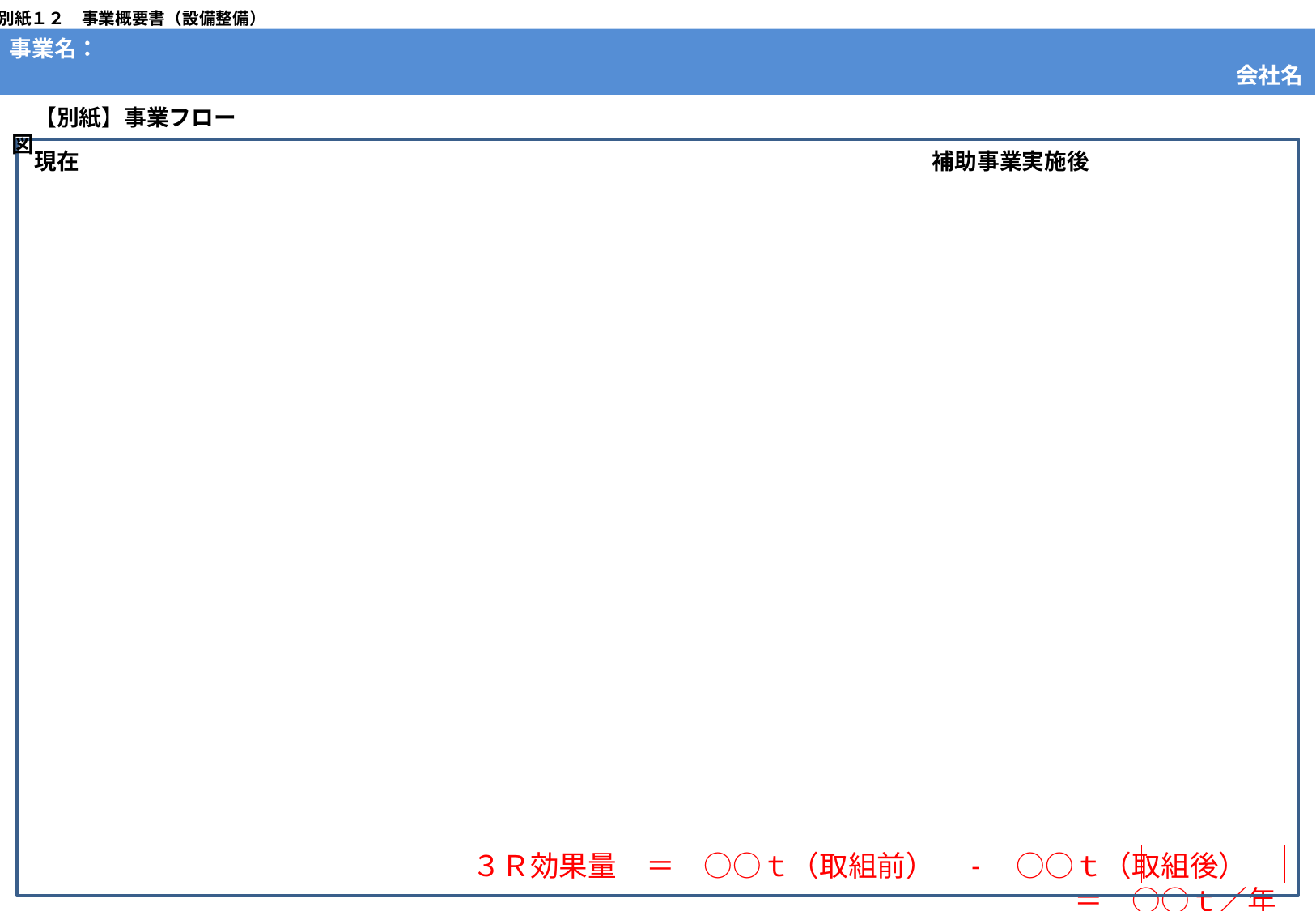

別紙１２　事業概要書（設備整備）
事業名：
会社名
　【別紙】事業フロー図

　現在　　　　　　　　　　　　　　　　　　　　　　　　　　　　　　　　　　　　　　補助事業実施後
３Ｒ効果量　＝　○○ｔ（取組前）　-　○○ｔ（取組後）　＝　○○ｔ／年